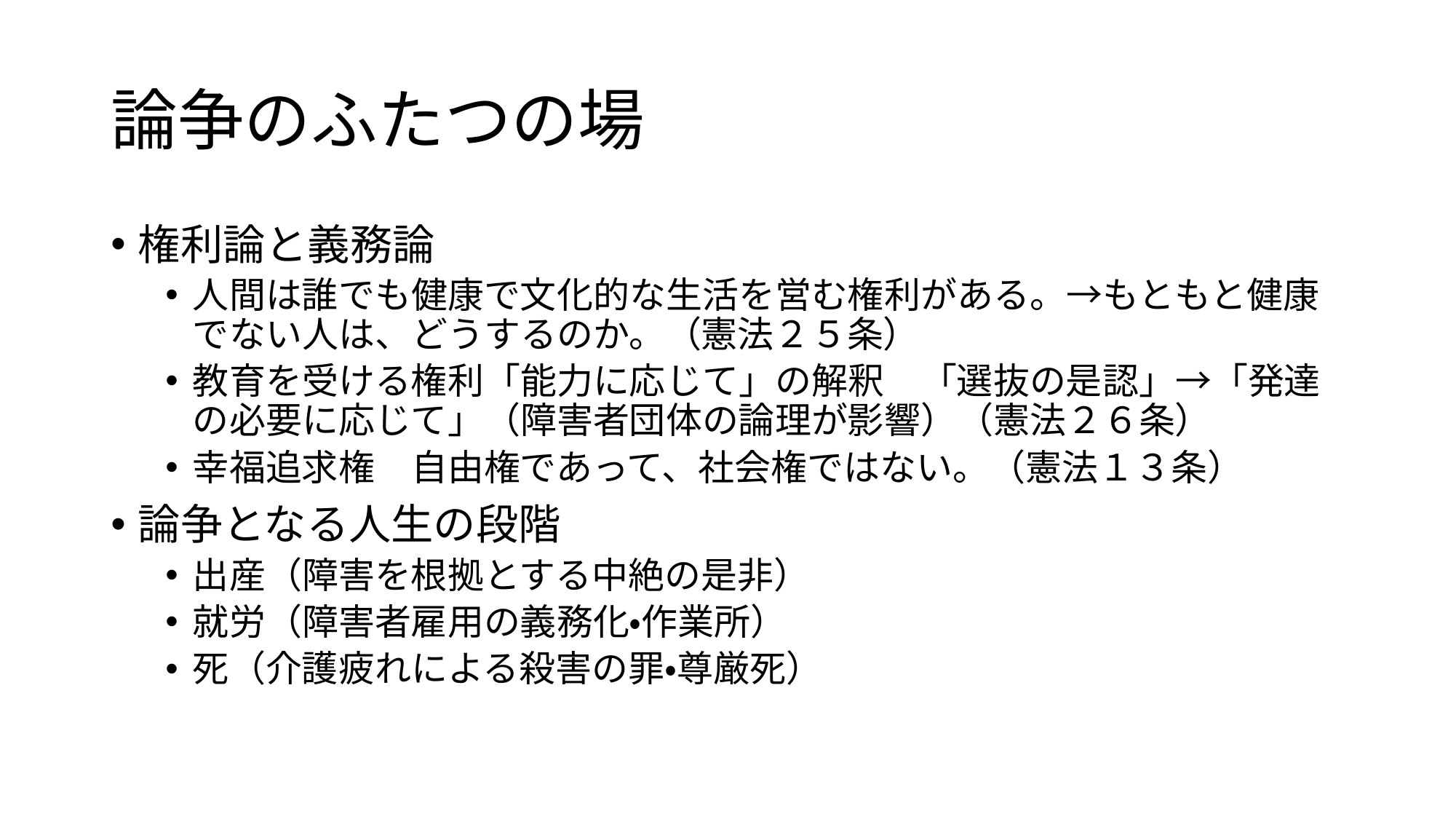

# 論争のふたつの場
権利論と義務論
人間は誰でも健康で文化的な生活を営む権利がある。→もともと健康でない人は、どうするのか。（憲法２５条）
教育を受ける権利「能力に応じて」の解釈　「選抜の是認」→「発達の必要に応じて」（障害者団体の論理が影響）（憲法２６条）
幸福追求権　自由権であって、社会権ではない。（憲法１３条）
論争となる人生の段階
出産（障害を根拠とする中絶の是非）
就労（障害者雇用の義務化・作業所）
死（介護疲れによる殺害の罪・尊厳死）